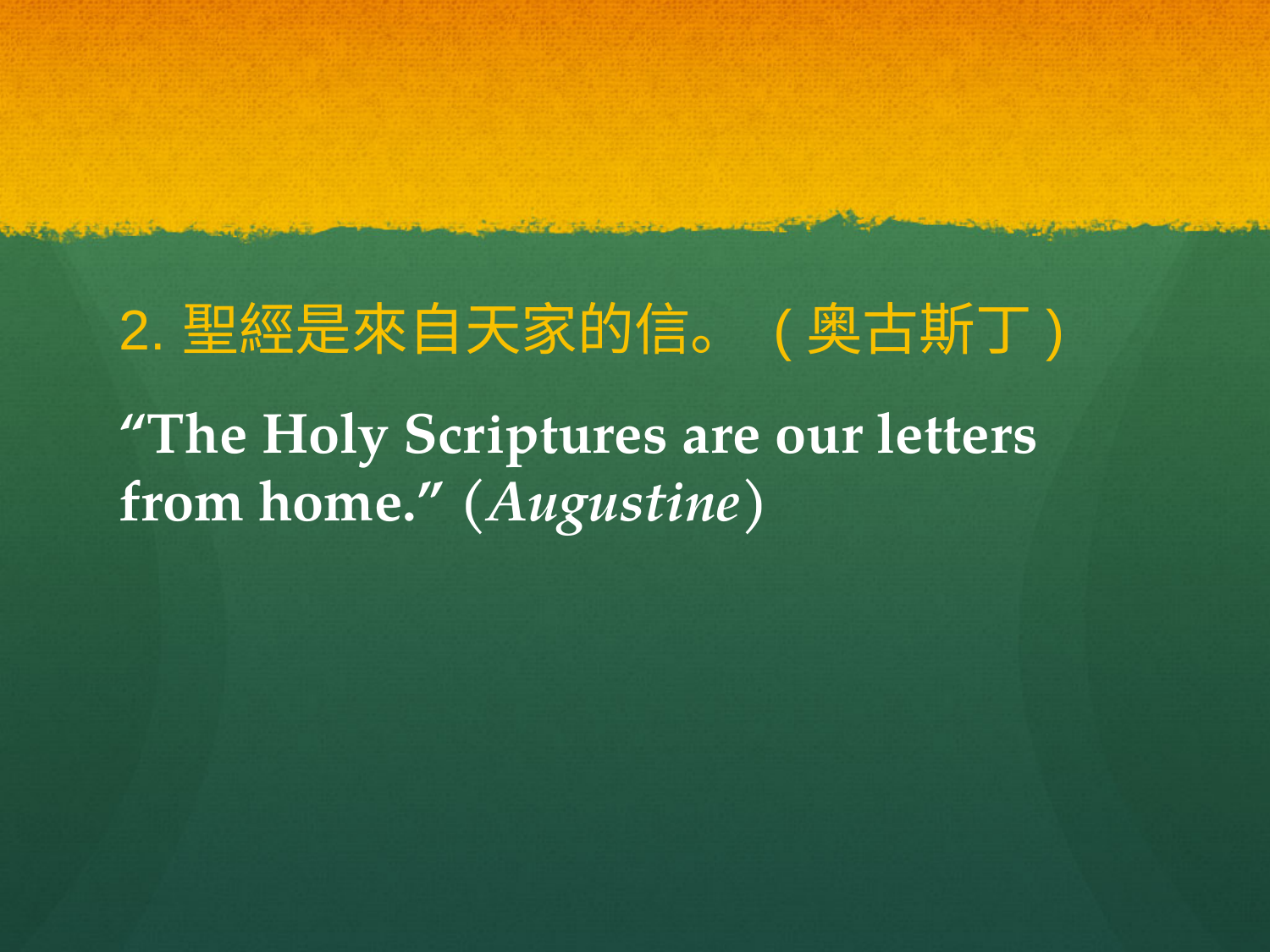

#
聖經是來自天家的信。 (奥古斯丁)
“The Holy Scriptures are our letters from home.” (Augustine)